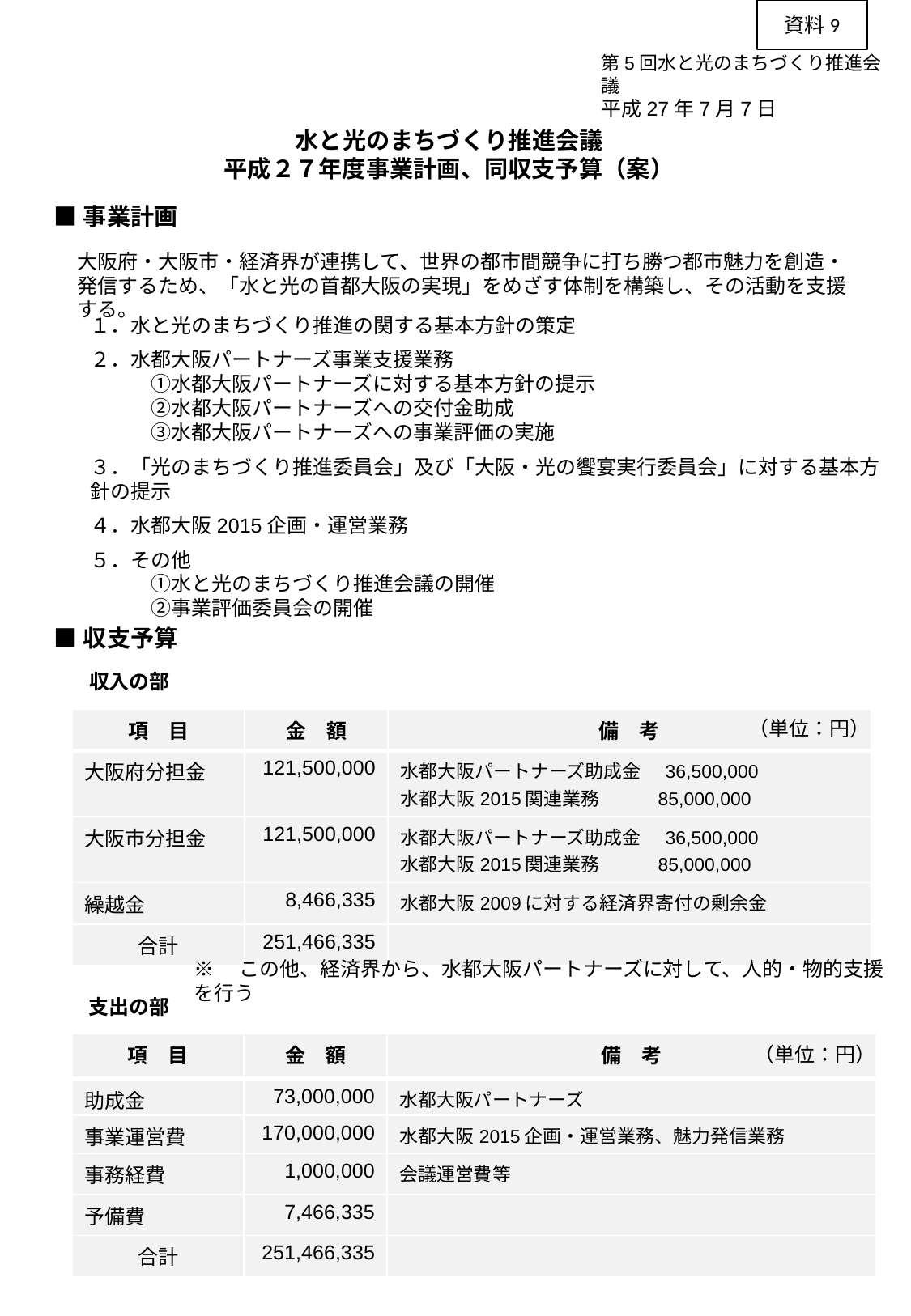

資料9
第5回水と光のまちづくり推進会議
平成27年7月7日

水と光のまちづくり推進会議
平成２７年度事業計画、同収支予算（案）
■事業計画
大阪府・大阪市・経済界が連携して、世界の都市間競争に打ち勝つ都市魅力を創造・発信するため、「水と光の首都大阪の実現」をめざす体制を構築し、その活動を支援する。
１．水と光のまちづくり推進の関する基本方針の策定

２．水都大阪パートナーズ事業支援業務
　　　①水都大阪パートナーズに対する基本方針の提示
　　　②水都大阪パートナーズへの交付金助成
　　　③水都大阪パートナーズへの事業評価の実施

３．「光のまちづくり推進委員会」及び「大阪・光の饗宴実行委員会」に対する基本方針の提示

４．水都大阪2015企画・運営業務

５．その他
　　　①水と光のまちづくり推進会議の開催
　　　②事業評価委員会の開催
■収支予算
収入の部
| 項　目 | 金　額 | 備　考 |
| --- | --- | --- |
| 大阪府分担金 | 121,500,000 | 水都大阪パートナーズ助成金　36,500,000 水都大阪2015関連業務 　85,000,000 |
| 大阪市分担金 | 121,500,000 | 水都大阪パートナーズ助成金　36,500,000 水都大阪2015関連業務 　85,000,000 |
| 繰越金 | 8,466,335 | 水都大阪2009に対する経済界寄付の剰余金 |
| 合計 | 251,466,335 |  |
（単位：円）
※　この他、経済界から、水都大阪パートナーズに対して、人的・物的支援を行う
支出の部
| 項　目 | 金　額 | 備　考 |
| --- | --- | --- |
| 助成金 | 73,000,000 | 水都大阪パートナーズ |
| 事業運営費 | 170,000,000 | 水都大阪2015企画・運営業務、魅力発信業務 |
| 事務経費 | 1,000,000 | 会議運営費等 |
| 予備費 | 7,466,335 |  |
| 合計 | 251,466,335 |  |
（単位：円）